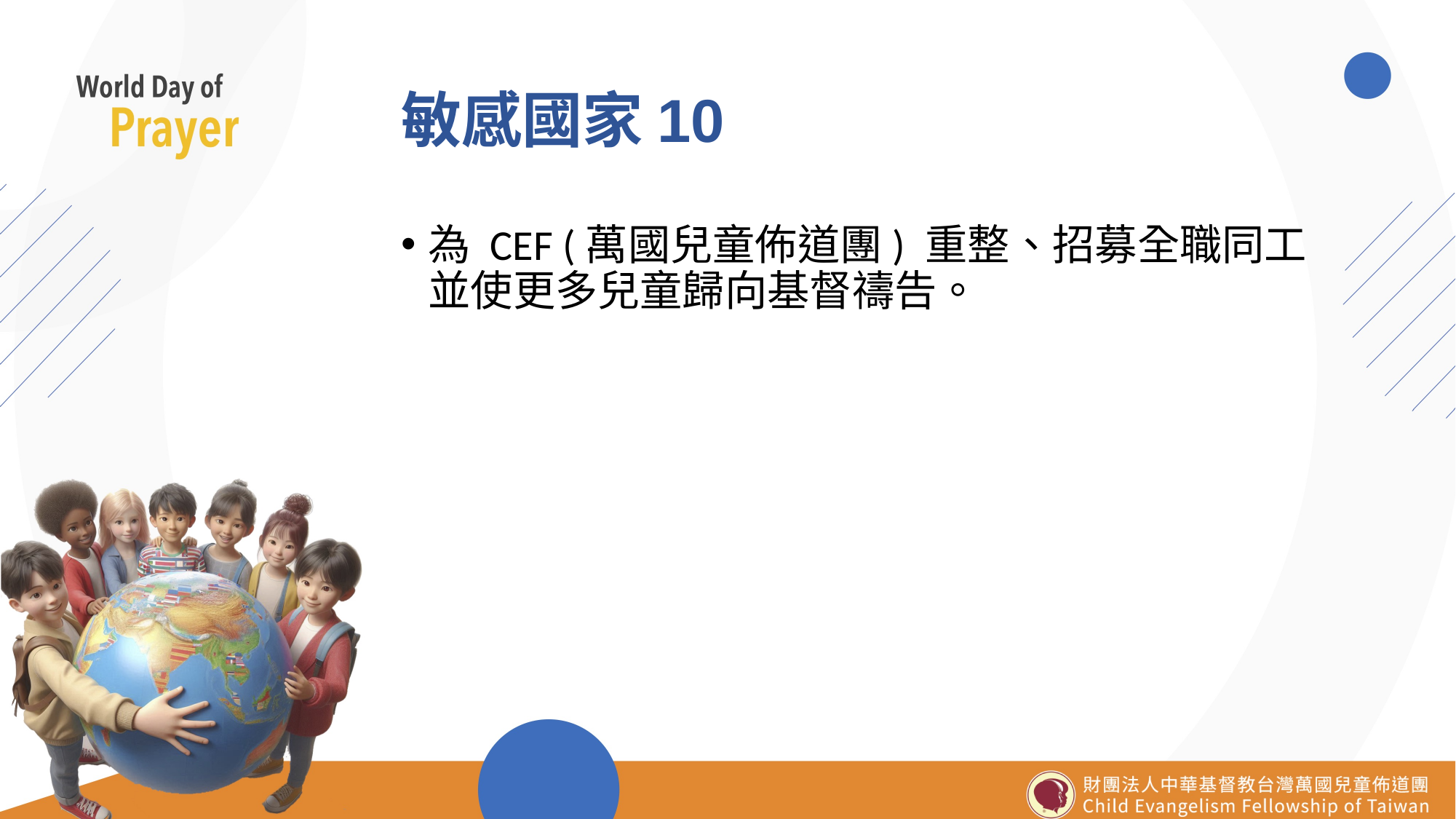

# 敏感國家10
為 CEF (萬國兒童佈道團) 重整、招募全職同工並使更多兒童歸向基督禱告。